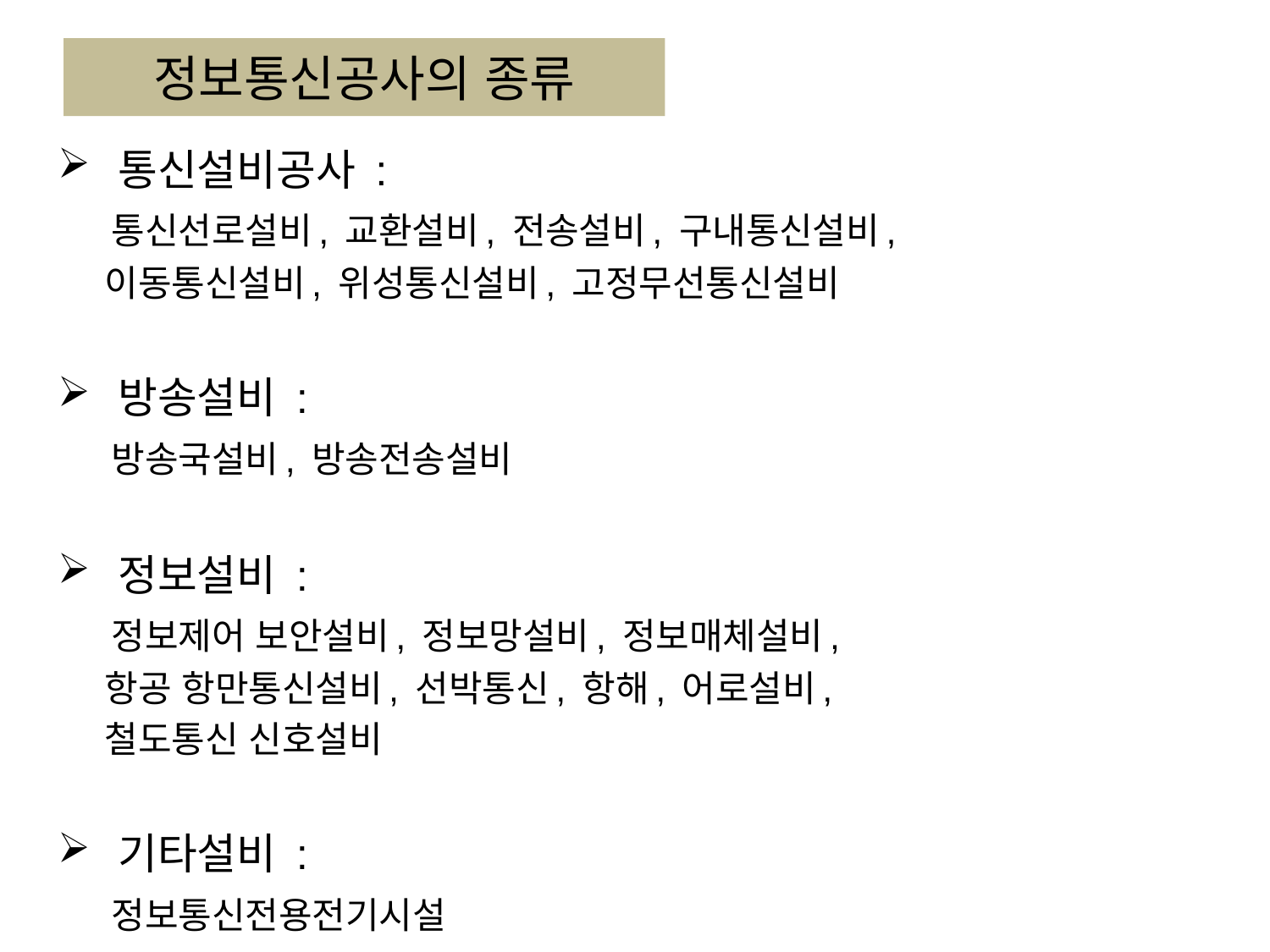

# 정보통신공사의 종류
 통신설비공사 :
    통신선로설비, 교환설비, 전송설비, 구내통신설비,
    이동통신설비, 위성통신설비, 고정무선통신설비

 방송설비 :
    방송국설비, 방송전송설비

 정보설비 :
    정보제어 보안설비, 정보망설비, 정보매체설비,
    항공 항만통신설비, 선박통신, 항해, 어로설비,
    철도통신 신호설비

 기타설비 :
    정보통신전용전기시설